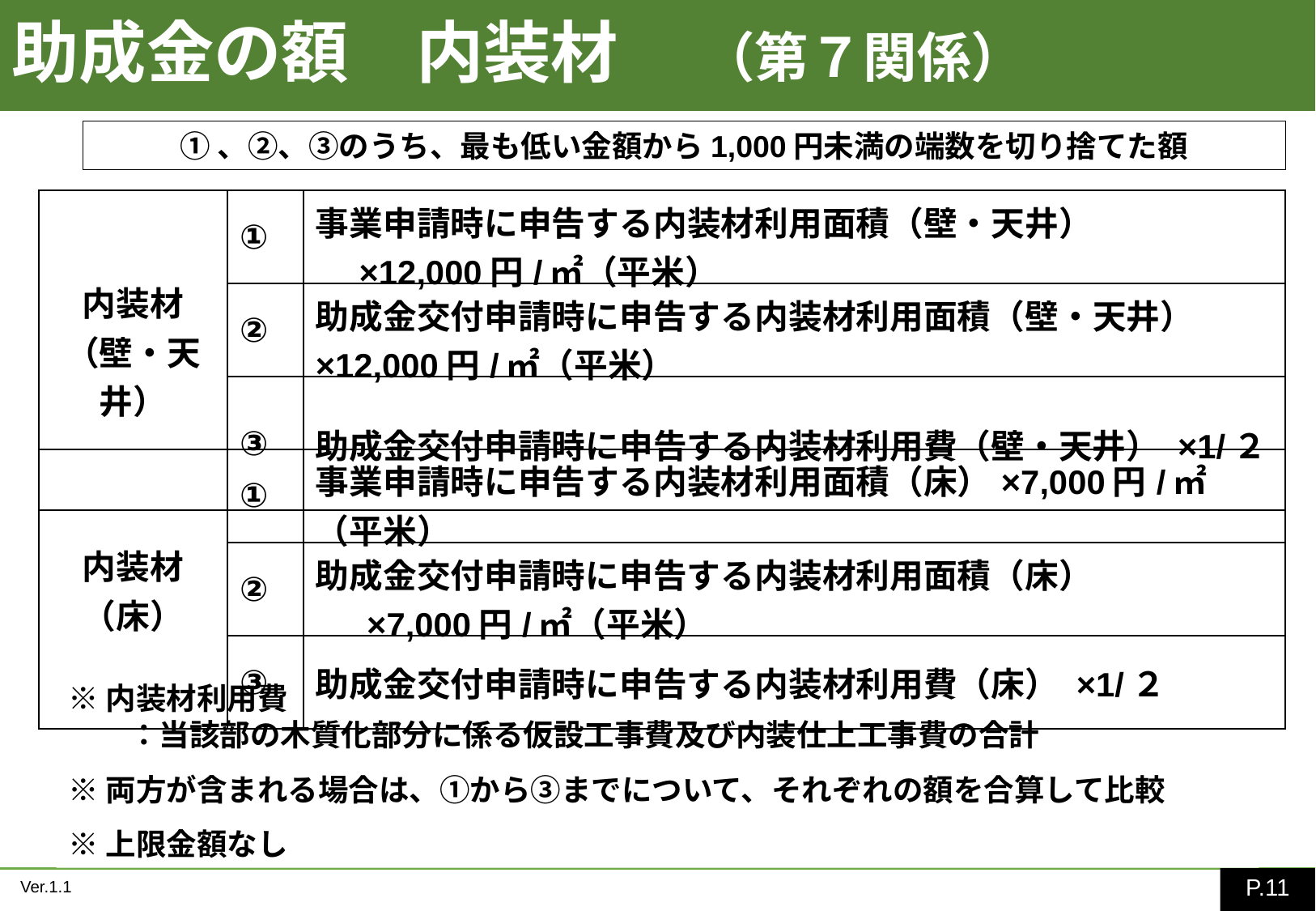

助成金の額　内装材　 （第７関係）

①、②、③のうち、最も低い金額から1,000円未満の端数を切り捨てた額
| 内装材 （壁・天井） | ① | 事業申請時に申告する内装材利用面積（壁・天井） 　×12,000円/㎡（平米） |
| --- | --- | --- |
|  | ② | 助成金交付申請時に申告する内装材利用面積（壁・天井） ×12,000円/㎡（平米） |
|  | ③ | 助成金交付申請時に申告する内装材利用費（壁・天井） ×1/２ |
| 内装材 （床） | ① | 事業申請時に申告する内装材利用面積（床）×7,000円/㎡（平米） |
| --- | --- | --- |
|  | ② | 助成金交付申請時に申告する内装材利用面積（床） 　 ×7,000円/㎡（平米） |
|  | ③ | 助成金交付申請時に申告する内装材利用費（床） ×1/２ |
※内装材利用費
　　：当該部の木質化部分に係る仮設工事費及び内装仕上工事費の合計
※両方が含まれる場合は、①から③までについて、それぞれの額を合算して比較
※上限金額なし